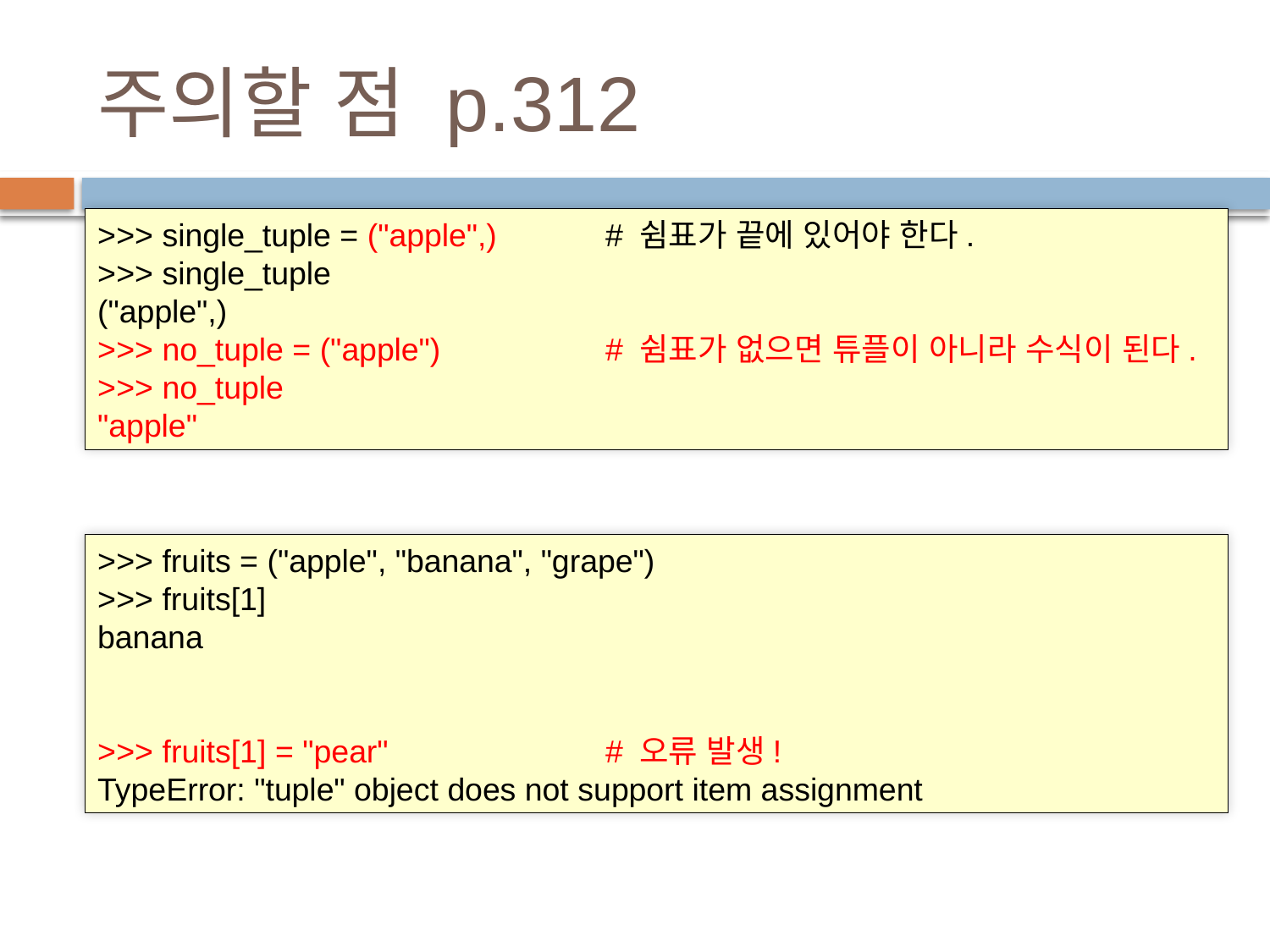

# 주의할 점 p.312
>>> single_tuple = ("apple",) 	# 쉼표가 끝에 있어야 한다.
>>> single_tuple
("apple",)
>>> no_tuple = ("apple") 		# 쉼표가 없으면 튜플이 아니라 수식이 된다.
>>> no_tuple
"apple"

>>> fruits = ("apple", "banana", "grape")
>>> fruits[1]
banana

>>> fruits[1] = "pear"		# 오류 발생!
TypeError: "tuple" object does not support item assignment